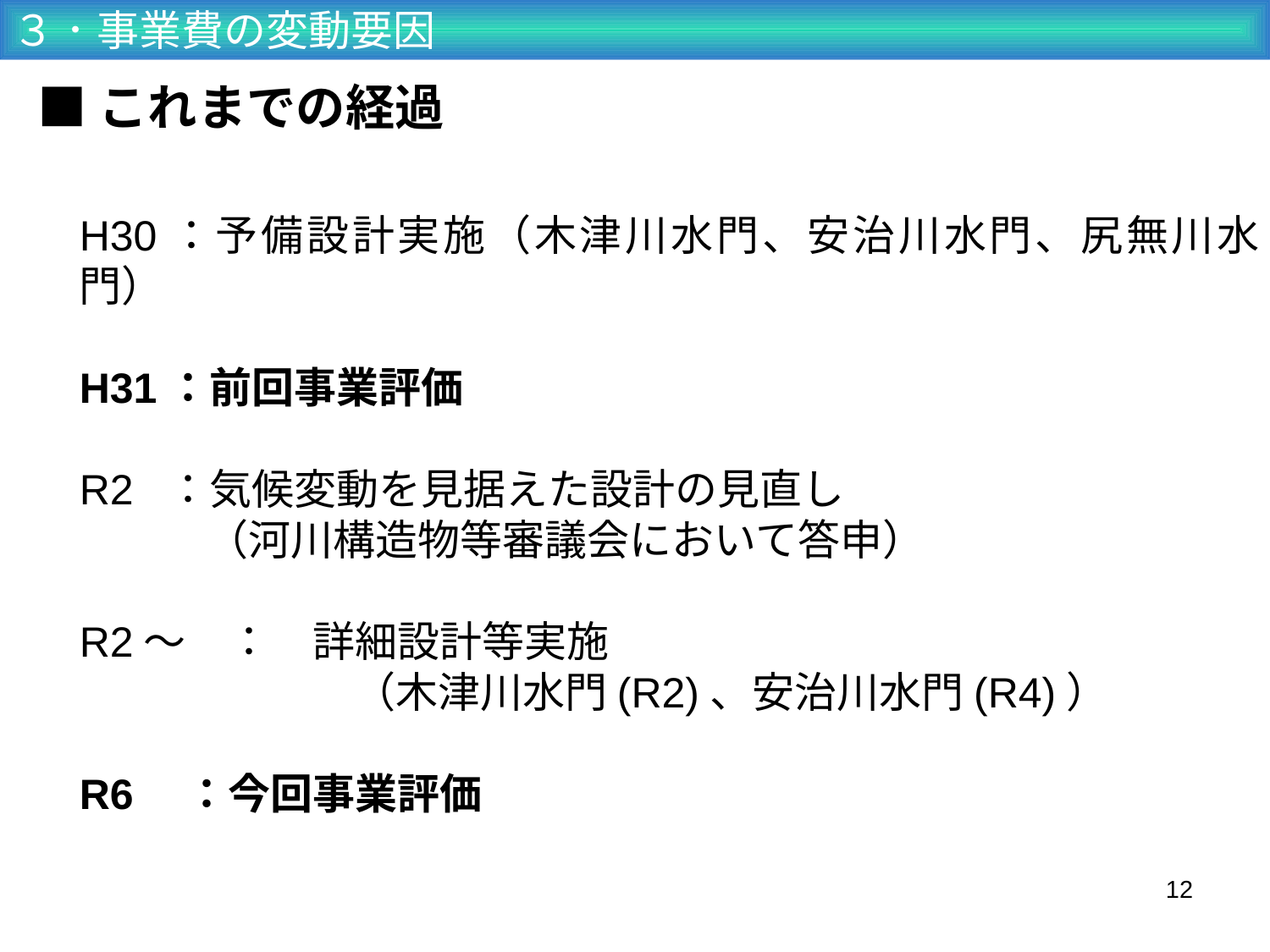

３．事業費の変動要因
■これまでの経過
H30：予備設計実施（木津川水門、安治川水門、尻無川水門）

H31：前回事業評価

R2  ：気候変動を見据えた設計の見直し
　　　（河川構造物等審議会において答申）

R2～　：　詳細設計等実施
 　　　　　　（木津川水門(R2)、安治川水門(R4)）

R6　：今回事業評価

12